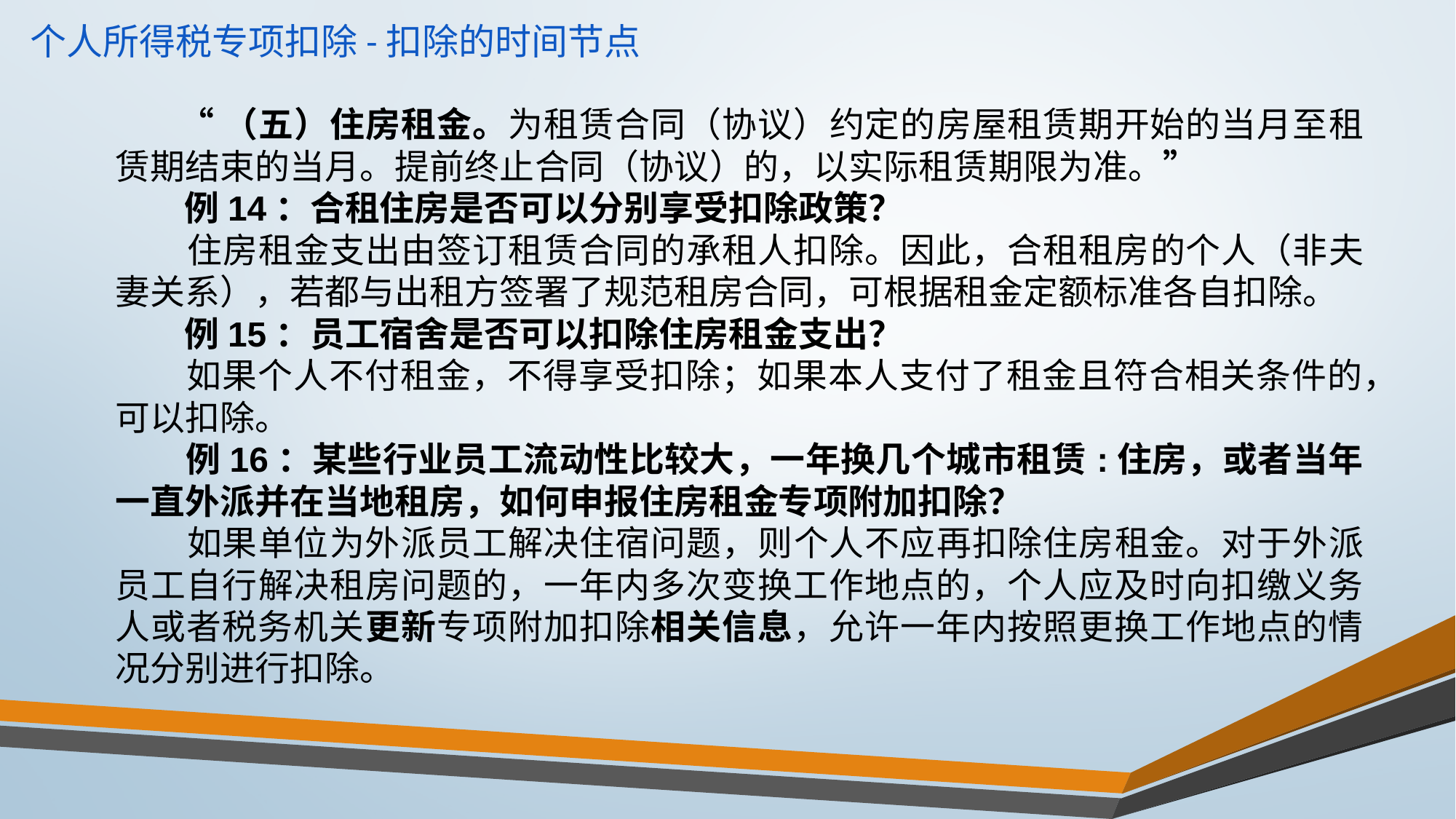

“（五）住房租金。为租赁合同（协议）约定的房屋租赁期开始的当月至租赁期结束的当月。提前终止合同（协议）的，以实际租赁期限为准。”
   例14：合租住房是否可以分别享受扣除政策？
   住房租金支出由签订租赁合同的承租人扣除。因此，合租租房的个人（非夫妻关系），若都与出租方签署了规范租房合同，可根据租金定额标准各自扣除。
   例15：员工宿舍是否可以扣除住房租金支出？
   如果个人不付租金，不得享受扣除；如果本人支付了租金且符合相关条件的，可以扣除。
   例16：某些行业员工流动性比较大，一年换几个城市租赁:住房，或者当年一直外派并在当地租房，如何申报住房租金专项附加扣除？
   如果单位为外派员工解决住宿问题，则个人不应再扣除住房租金。对于外派员工自行解决租房问题的，一年内多次变换工作地点的，个人应及时向扣缴义务人或者税务机关更新专项附加扣除相关信息，允许一年内按照更换工作地点的情况分别进行扣除。